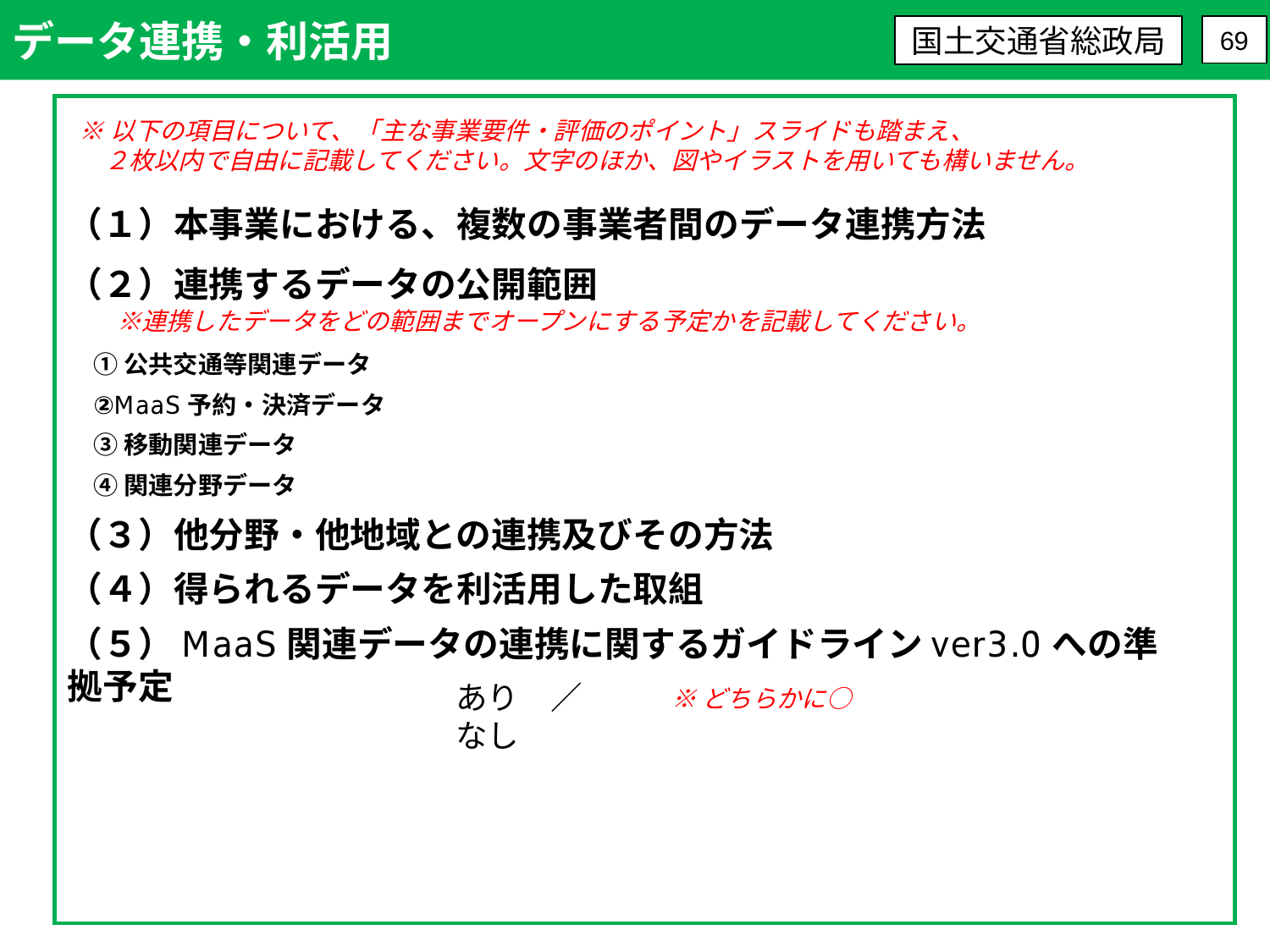

データ連携・利活用
国土交通省総政局
69

※以下の項目について、「主な事業要件・評価のポイント」スライドも踏まえ、
　２枚以内で自由に記載してください。文字のほか、図やイラストを用いても構いません。
（１）本事業における、複数の事業者間のデータ連携方法
（２）連携するデータの公開範囲
　　※連携したデータをどの範囲までオープンにする予定かを記載してください。
①公共交通等関連データ
②MaaS予約・決済データ
③移動関連データ
④関連分野データ

（３）他分野・他地域との連携及びその方法
（４）得られるデータを利活用した取組
（５）MaaS関連データの連携に関するガイドラインver3.0への準拠予定
あり　／　なし
※どちらかに○